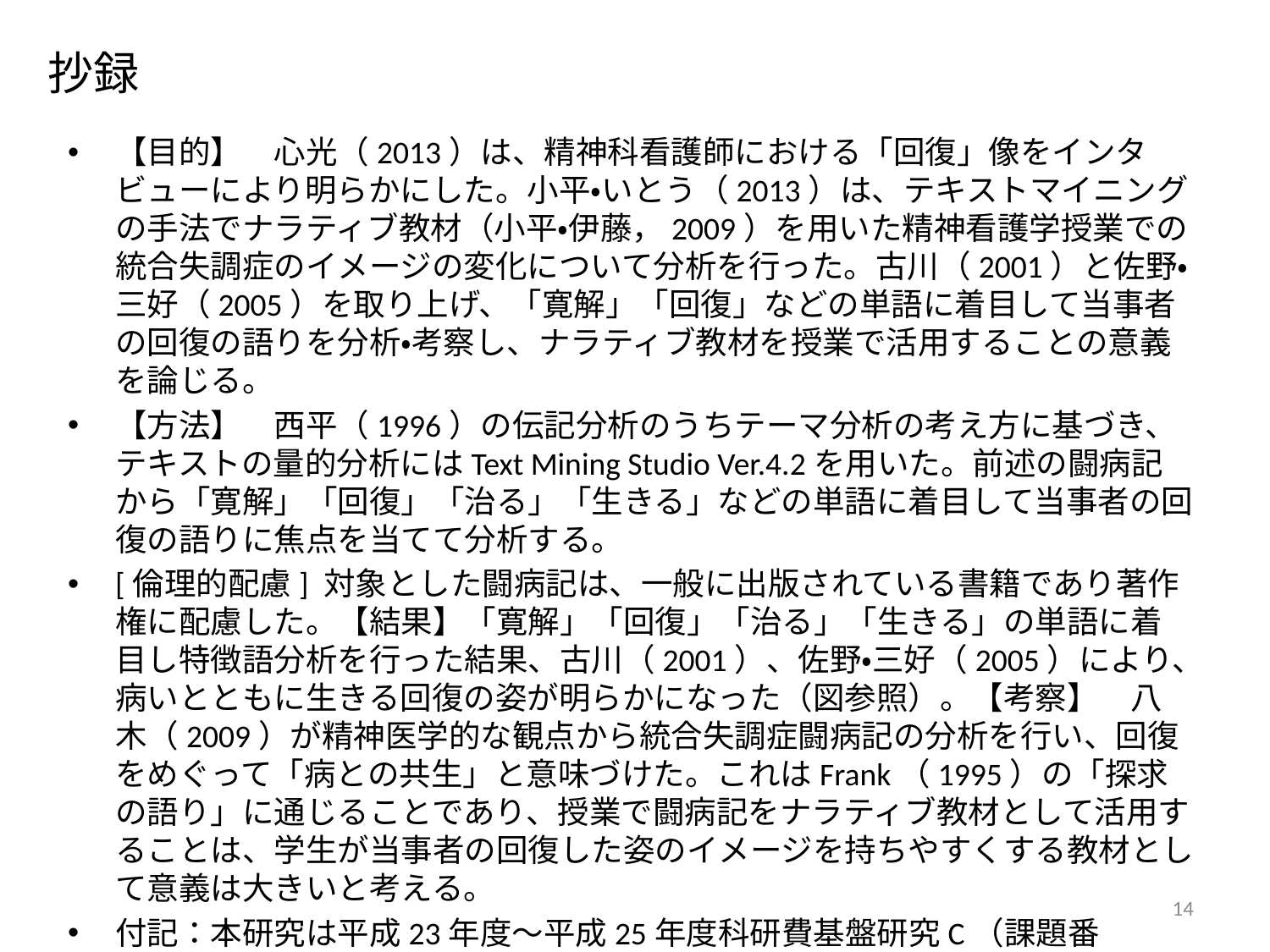

# 抄録
【目的】　心光（2013）は、精神科看護師における「回復」像をインタビューにより明らかにした。小平・いとう（2013）は、テキストマイニングの手法でナラティブ教材（小平・伊藤，2009）を用いた精神看護学授業での統合失調症のイメージの変化について分析を行った。古川（2001）と佐野・三好（2005）を取り上げ、「寛解」「回復」などの単語に着目して当事者の回復の語りを分析・考察し、ナラティブ教材を授業で活用することの意義を論じる。
【方法】　西平（1996）の伝記分析のうちテーマ分析の考え方に基づき、テキストの量的分析にはText Mining Studio Ver.4.2を用いた。前述の闘病記から「寛解」「回復」「治る」「生きる」などの単語に着目して当事者の回復の語りに焦点を当てて分析する。
[倫理的配慮] 対象とした闘病記は、一般に出版されている書籍であり著作権に配慮した。【結果】「寛解」「回復」「治る」「生きる」の単語に着目し特徴語分析を行った結果、古川（2001）、佐野・三好（2005）により、病いとともに生きる回復の姿が明らかになった（図参照）。【考察】　八木（2009）が精神医学的な観点から統合失調症闘病記の分析を行い、回復をめぐって「病との共生」と意味づけた。これはFrank（1995）の「探求の語り」に通じることであり、授業で闘病記をナラティブ教材として活用することは、学生が当事者の回復した姿のイメージを持ちやすくする教材として意義は大きいと考える。
付記：本研究は平成23年度～平成25年度科研費基盤研究C（課題番号:23593195）の助成を受けた。
14